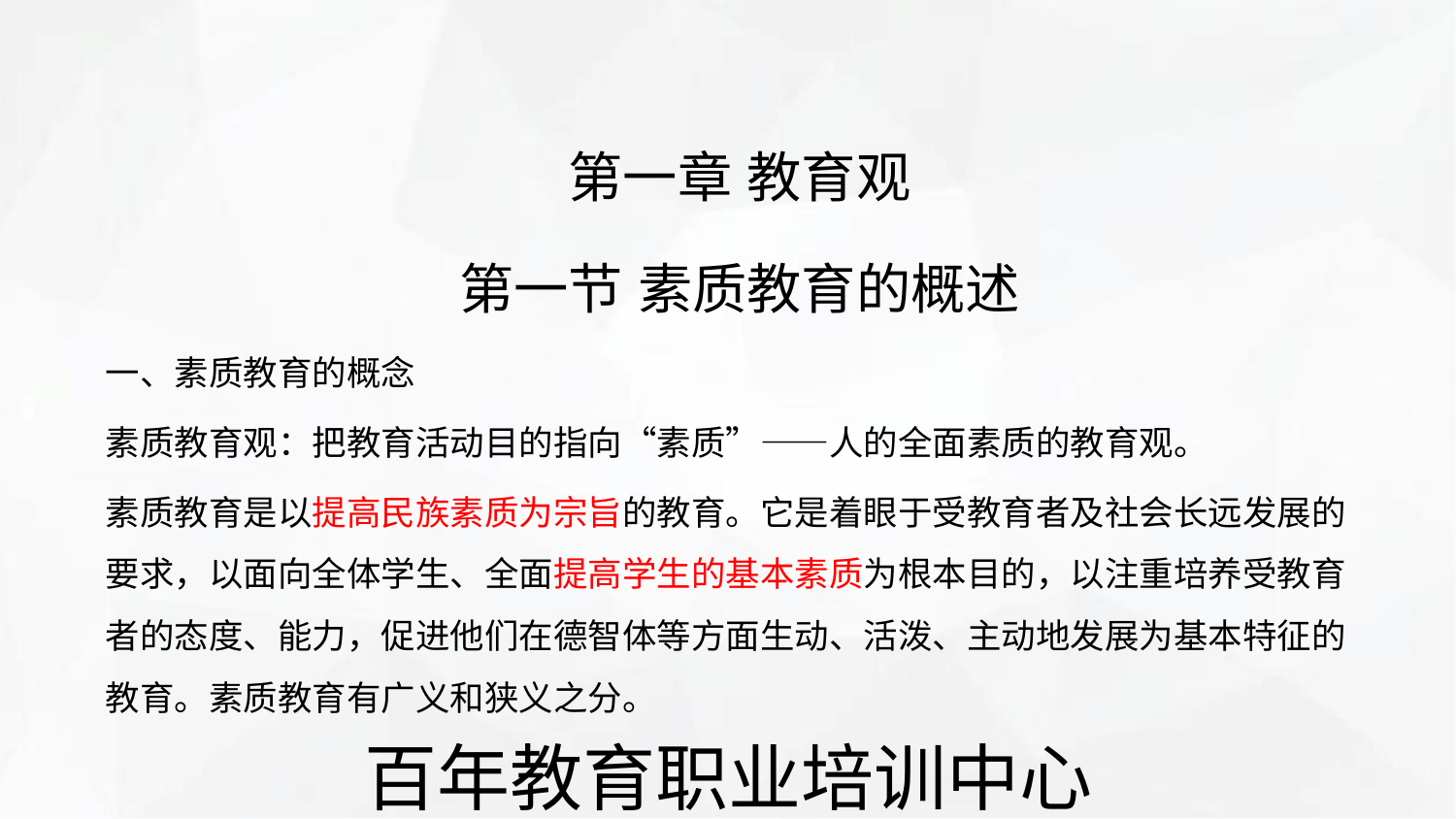

第一章 教育观
第一节 素质教育的概述
一、素质教育的概念
素质教育观：把教育活动目的指向“素质”——人的全面素质的教育观。
素质教育是以提高民族素质为宗旨的教育。它是着眼于受教育者及社会长远发展的
要求，以面向全体学生、全面提高学生的基本素质为根本目的，以注重培养受教育
者的态度、能力，促进他们在德智体等方面生动、活泼、主动地发展为基本特征的
教育。素质教育有广义和狭义之分。
百年教育职业培训中心